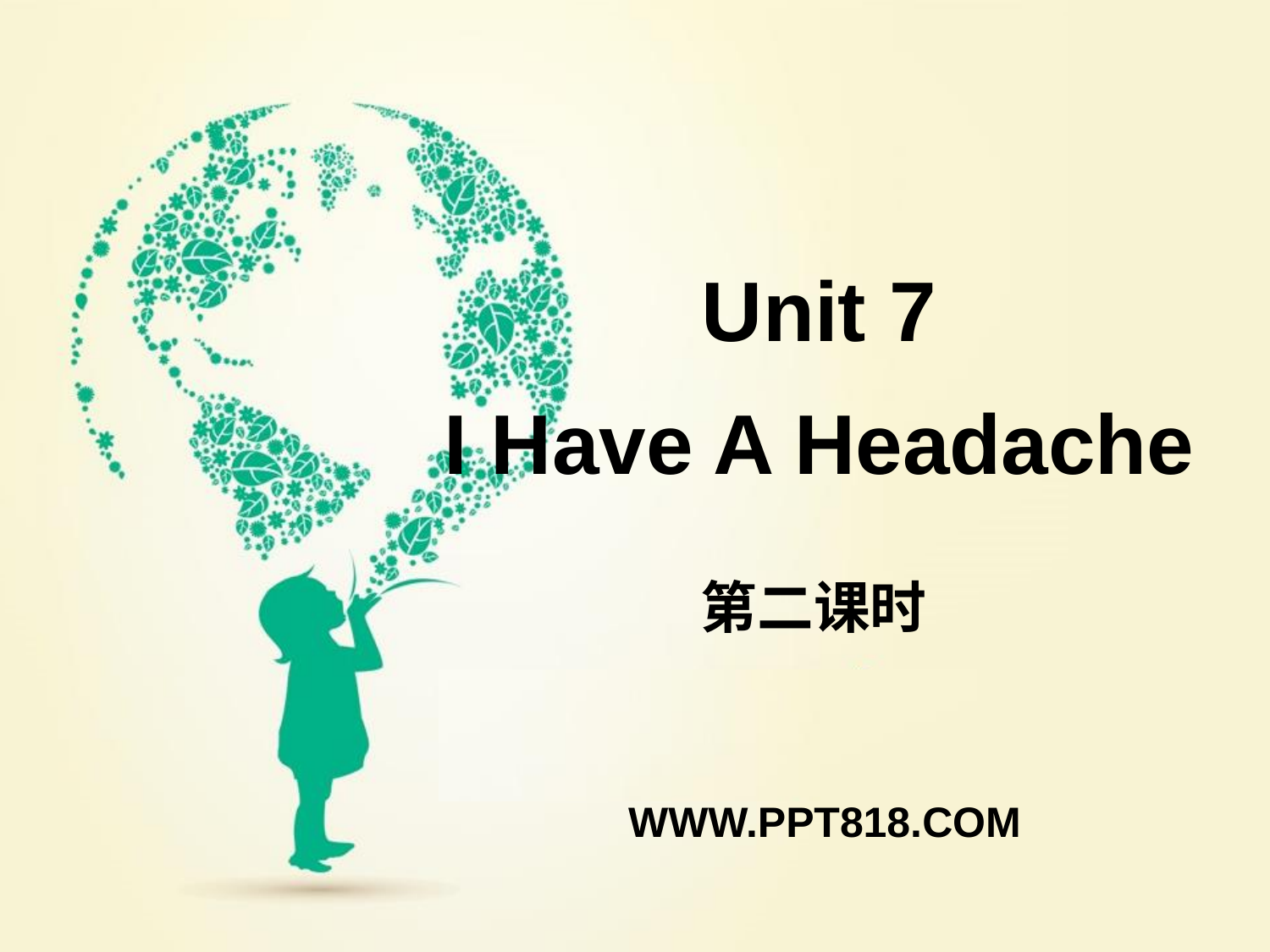

Unit 7
I Have A Headache
# 第二课时
WWW.PPT818.COM